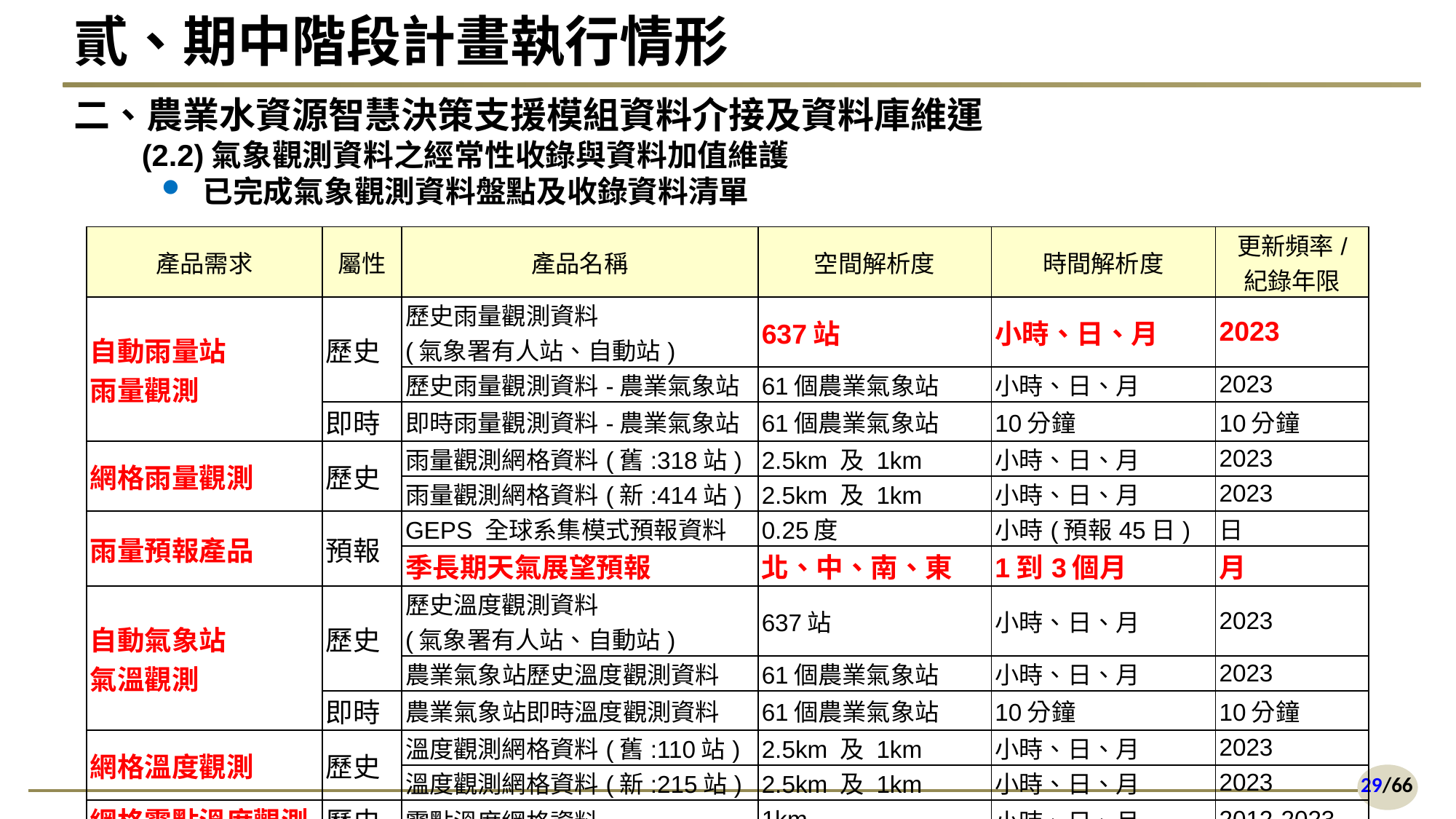

# 貳、期中階段計畫執行情形
二、農業水資源智慧決策支援模組資料介接及資料庫維運
　　(2.2)氣象觀測資料之經常性收錄與資料加值維護
已完成氣象觀測資料盤點及收錄資料清單
| 產品需求 | 屬性 | 產品名稱 | 空間解析度 | 時間解析度 | 更新頻率/ 紀錄年限 |
| --- | --- | --- | --- | --- | --- |
| 自動雨量站 雨量觀測 | 歷史 | 歷史雨量觀測資料 (氣象署有人站、自動站) | 637站 | 小時、日、月 | 2023 |
|  |  | 歷史雨量觀測資料-農業氣象站 | 61個農業氣象站 | 小時、日、月 | 2023 |
|  | 即時 | 即時雨量觀測資料-農業氣象站 | 61個農業氣象站 | 10分鐘 | 10分鐘 |
| 網格雨量觀測 | 歷史 | 雨量觀測網格資料(舊:318站) | 2.5km 及 1km | 小時、日、月 | 2023 |
|  |  | 雨量觀測網格資料(新:414站) | 2.5km 及 1km | 小時、日、月 | 2023 |
| 雨量預報產品 | 預報 | GEPS 全球系集模式預報資料 | 0.25度 | 小時(預報45日) | 日 |
|  |  | 季長期天氣展望預報 | 北、中、南、東 | 1到3個月 | 月 |
| 自動氣象站 氣溫觀測 | 歷史 | 歷史溫度觀測資料 (氣象署有人站、自動站) | 637站 | 小時、日、月 | 2023 |
|  |  | 農業氣象站歷史溫度觀測資料 | 61個農業氣象站 | 小時、日、月 | 2023 |
|  | 即時 | 農業氣象站即時溫度觀測資料 | 61個農業氣象站 | 10分鐘 | 10分鐘 |
| 網格溫度觀測 | 歷史 | 溫度觀測網格資料(舊:110站) | 2.5km 及 1km | 小時、日、月 | 2023 |
|  |  | 溫度觀測網格資料(新:215站) | 2.5km 及 1km | 小時、日、月 | 2023 |
| 網格露點溫度觀測 | 歷史 | 露點溫度網格資料 | 1km | 小時、日、月 | 2012-2023 |
| 網格相對濕度觀測 | 歷史 | 相對濕度網格資料 | 1km | 小時、日、月 | 2012-2023 |
29/66